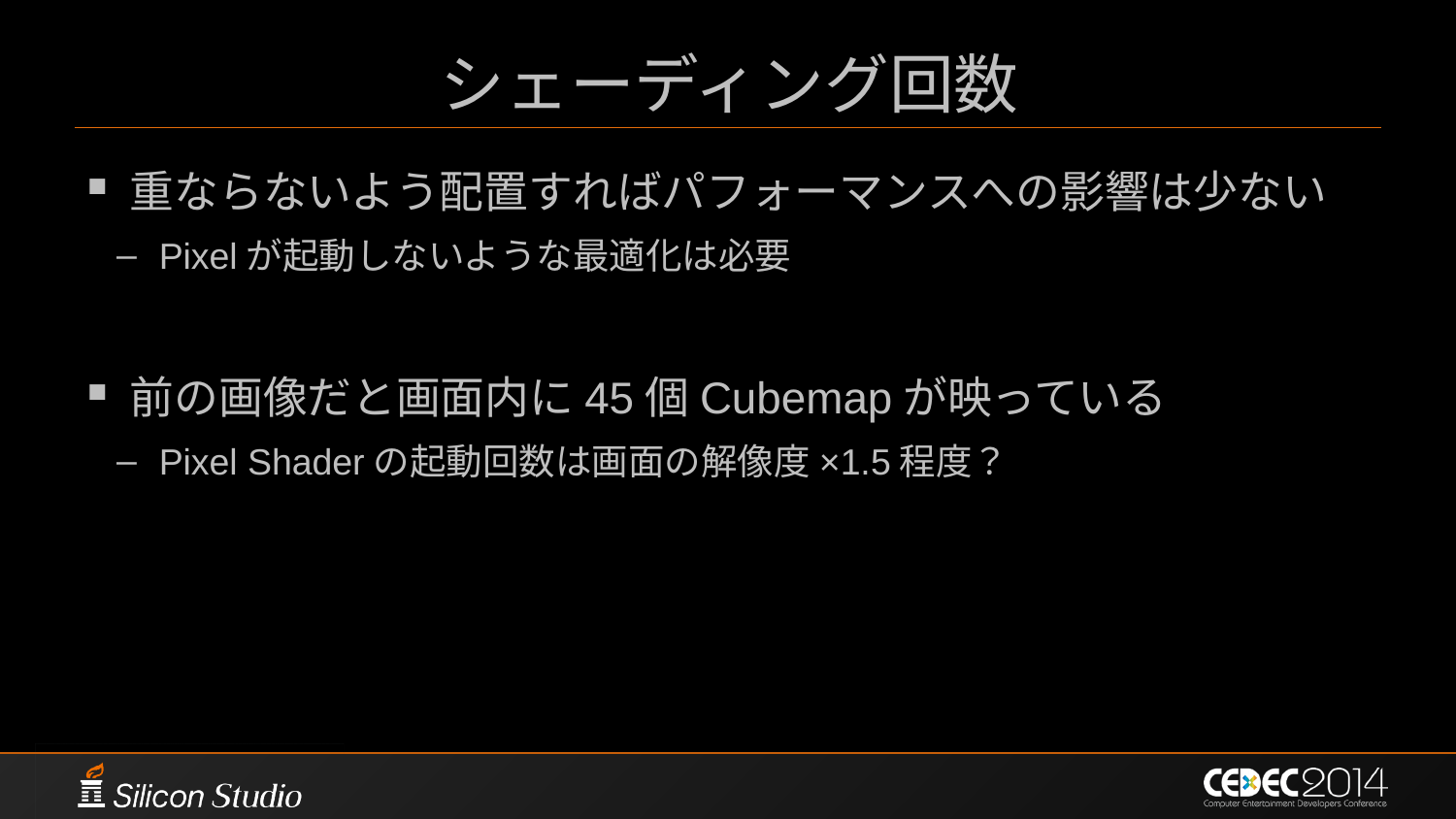

# シェーディング回数
重ならないよう配置すればパフォーマンスへの影響は少ない
Pixelが起動しないような最適化は必要

前の画像だと画面内に45個Cubemapが映っている
Pixel Shaderの起動回数は画面の解像度×1.5程度？